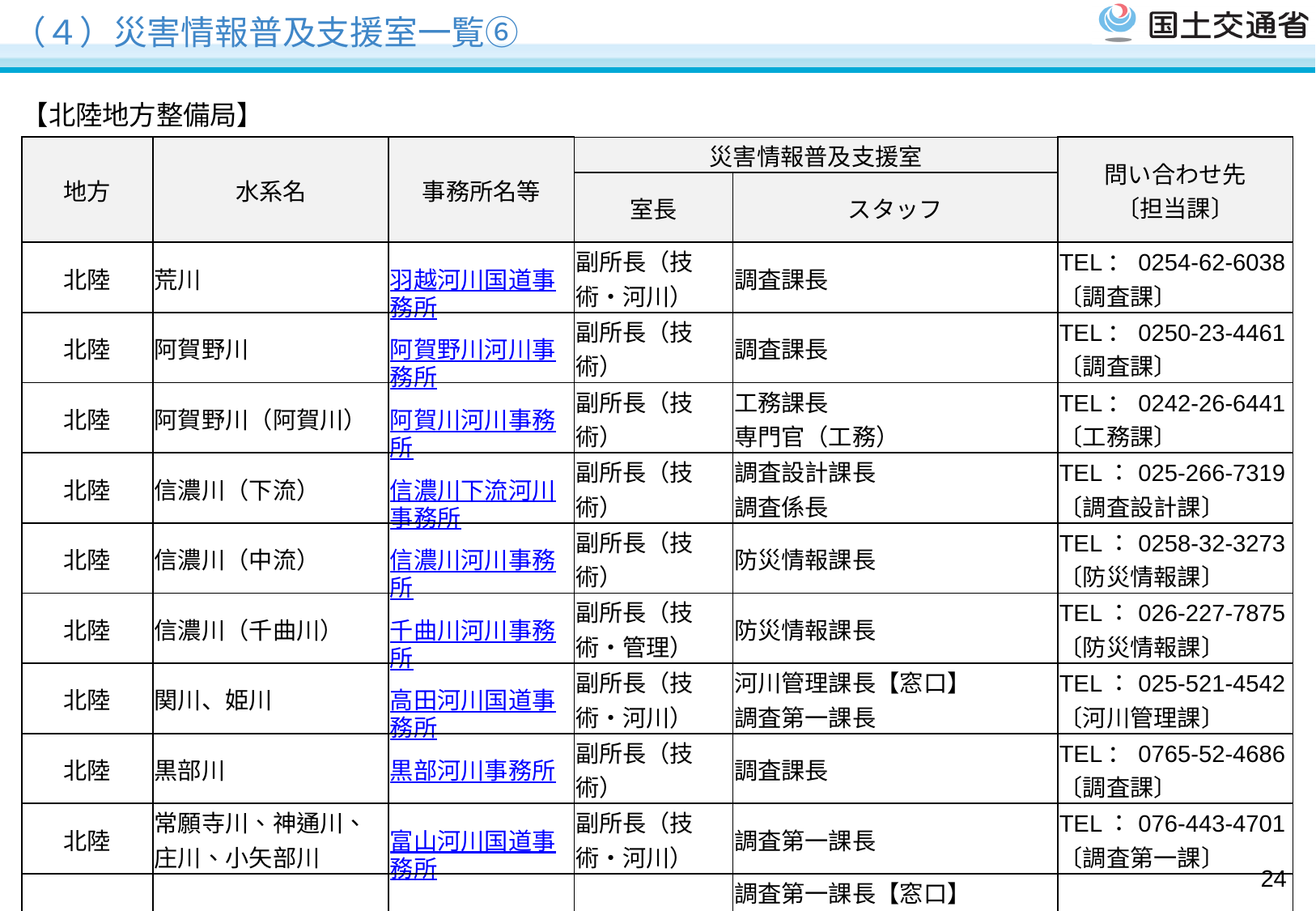

# （４）災害情報普及支援室一覧⑥
【北陸地方整備局】
| 地方 | 水系名 | 事務所名等 | 災害情報普及支援室 |  | 問い合わせ先 〔担当課〕 |
| --- | --- | --- | --- | --- | --- |
|  |  |  | 室長 | スタッフ |  |
| 北陸 | 荒川 | 羽越河川国道事務所 | 副所長（技術・河川） | 調査課長 | TEL：0254-62-6038 〔調査課〕 |
| 北陸 | 阿賀野川 | 阿賀野川河川事務所 | 副所長（技術） | 調査課長 | TEL：0250-23-4461 〔調査課〕 |
| 北陸 | 阿賀野川（阿賀川） | 阿賀川河川事務所 | 副所長（技術） | 工務課長 専門官（工務） | TEL：0242-26-6441 〔工務課〕 |
| 北陸 | 信濃川（下流） | 信濃川下流河川事務所 | 副所長（技術） | 調査設計課長 調査係長 | TEL：025-266-7319 〔調査設計課〕 |
| 北陸 | 信濃川（中流） | 信濃川河川事務所 | 副所長（技術） | 防災情報課長 | TEL：0258-32-3273 〔防災情報課〕 |
| 北陸 | 信濃川（千曲川） | 千曲川河川事務所 | 副所長（技術・管理） | 防災情報課長 | TEL：026-227-7875 〔防災情報課〕 |
| 北陸 | 関川、姫川 | 高田河川国道事務所 | 副所長（技術・河川） | 河川管理課長【窓口】 調査第一課長 | TEL：025-521-4542 〔河川管理課〕 |
| 北陸 | 黒部川 | 黒部河川事務所 | 副所長（技術） | 調査課長 | TEL：0765-52-4686 〔調査課〕 |
| 北陸 | 常願寺川、神通川、庄川、小矢部川 | 富山河川国道事務所 | 副所長（技術・河川） | 調査第一課長 | TEL：076-443-4701 〔調査第一課〕 |
| 北陸 | 手取川、梯川 | 金沢河川国道事務所 | 副所長（技術・河川） | 調査第一課長【窓口】 河川管理課長 流域対策課長 水防企画係長 | TEL：076-264-9910 〔調査第一課〕 |
24